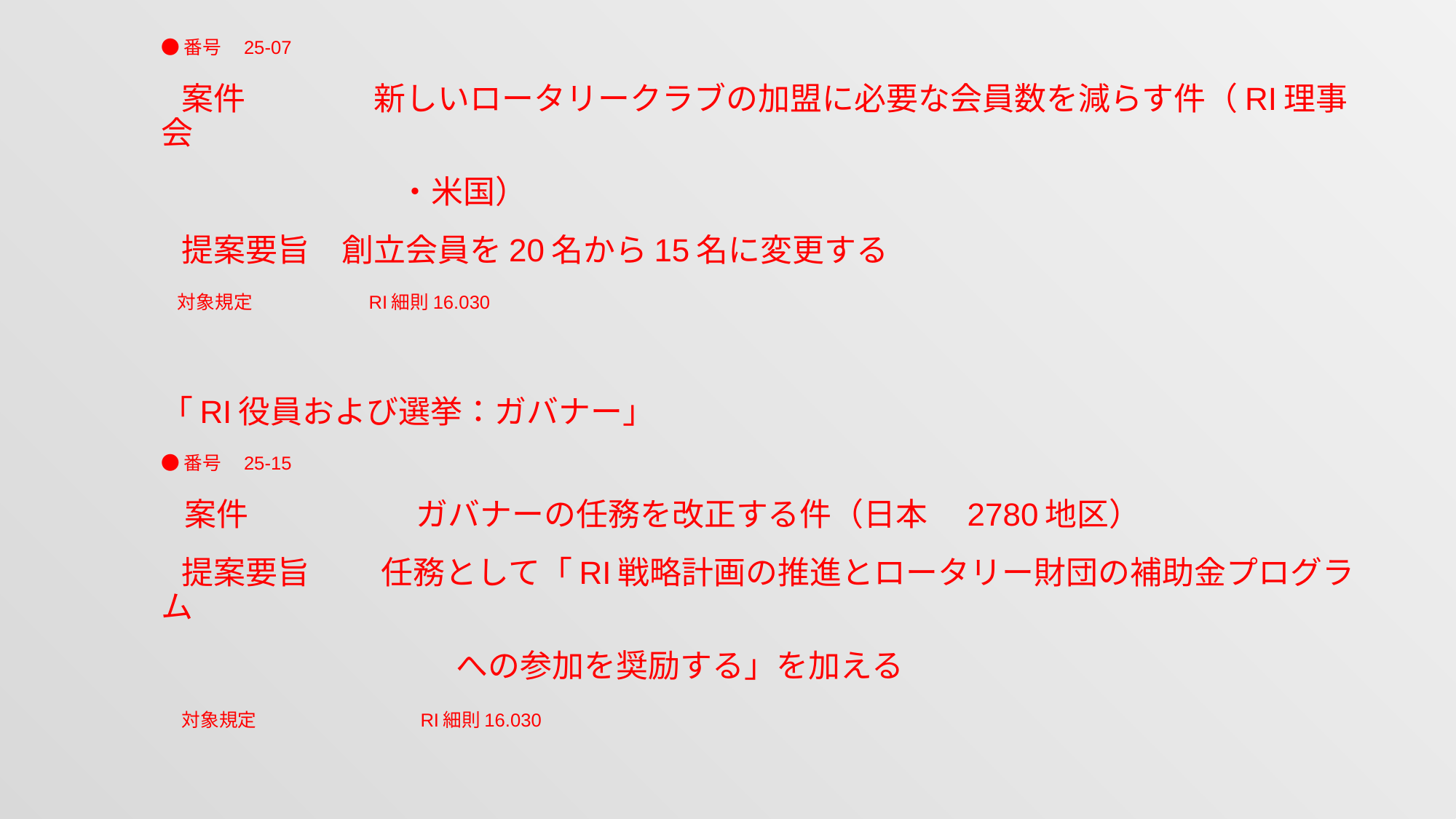

#
●番号　25-07
  案件　　　　新しいロータリークラブの加盟に必要な会員数を減らす件（RI理事会
　　　　　　　  ・米国）
  提案要旨　創立会員を20名から15名に変更する
   対象規定　　　　　　RI細則16.030

「RI役員および選挙：ガバナー」
●番号　25-15
   案件　　　　　 ガバナーの任務を改正する件（日本　2780地区）
  提案要旨　　 任務として「RI戦略計画の推進とロータリー財団の補助金プログラム
　　　　　　　　　 への参加を奨励する」を加える
    対象規定　　　　　　　 　RI細則16.030